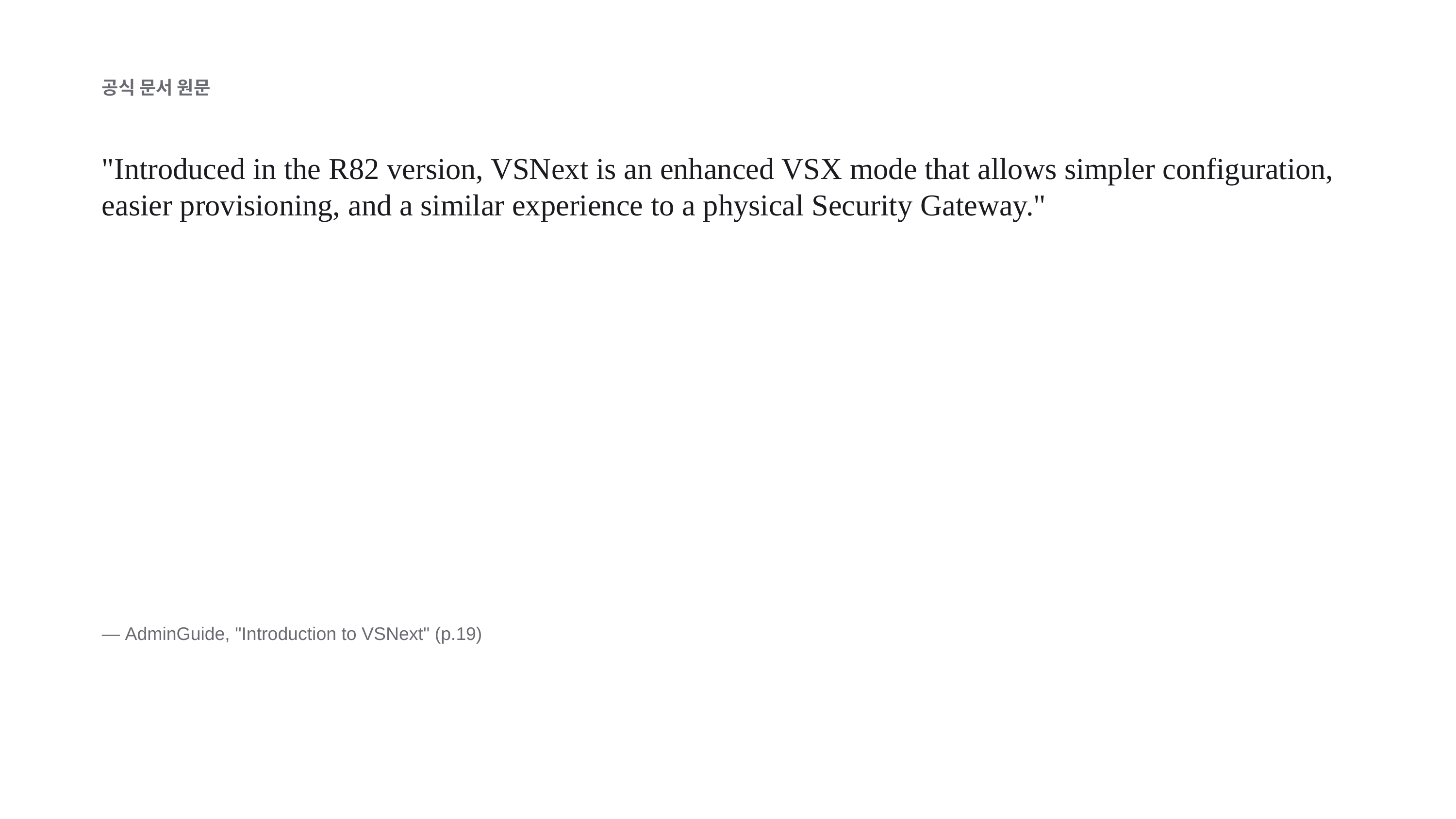

공식 문서 원문
"Introduced in the R82 version, VSNext is an enhanced VSX mode that allows simpler configuration, easier provisioning, and a similar experience to a physical Security Gateway."
— AdminGuide, "Introduction to VSNext" (p.19)